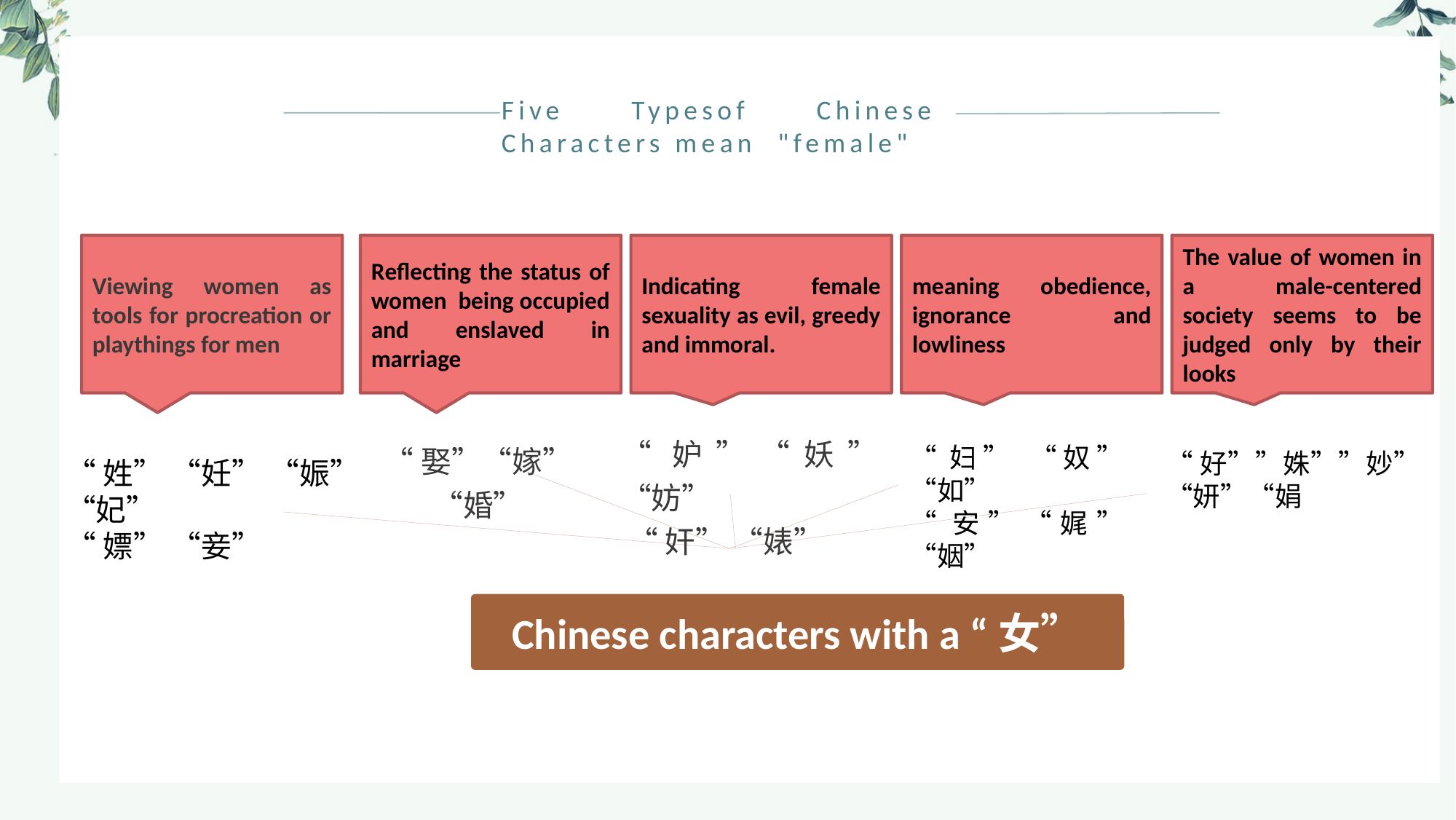

Five Typesof Chinese Characters mean  "female"
Viewing women as tools for procreation or playthings for men
Reflecting the status of women  being occupied and enslaved in marriage
Indicating female sexuality as evil, greedy and immoral.
meaning obedience, ignorance and lowliness
The value of women in a male-centered society seems to be judged only by their looks
“妒”“妖” “妨”
 “奸” “婊”
“妇” “奴” “如”
“安”“娓” “姻”
“娶”“嫁” “婚”
“好””姝””妙”  “妍”“娟
“姓” “妊” “娠” “妃”
“嫖” “妾”

Chinese characters with a “女”